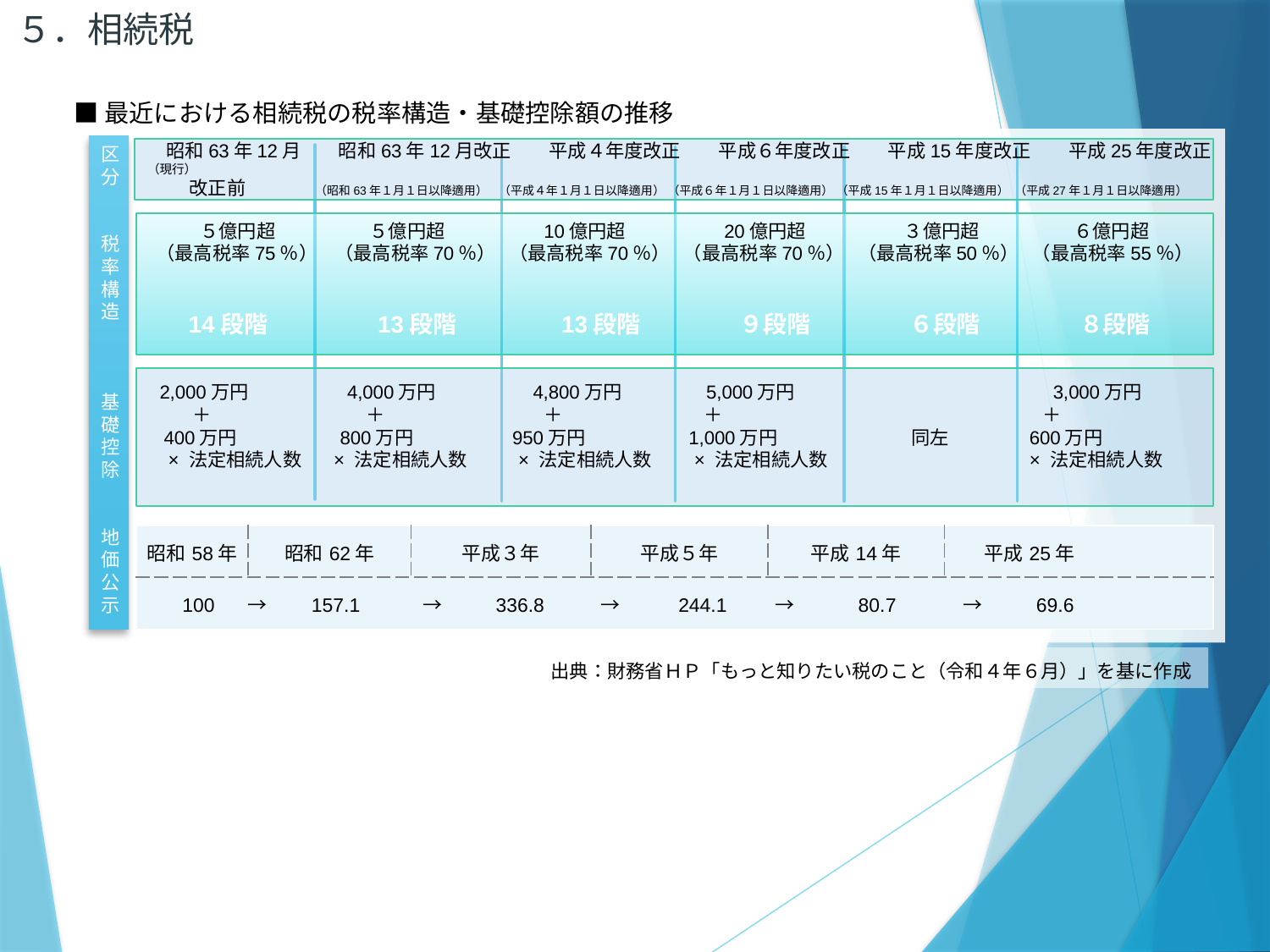

５．相続税
■最近における相続税の税率構造・基礎控除額の推移

区分

税率構造

基礎控除

地価公示
　昭和63年12月　　昭和63年12月改正　　平成４年度改正　　平成６年度改正　　平成15年度改正　　平成25年度改正（現行）
　　 改正前　　　   （昭和63年１月１日以降適用）    （平成４年１月１日以降適用） （平成６年１月１日以降適用） （平成15年１月１日以降適用）  （平成27年１月１日以降適用）
５億円超　　　　　５億円超　　　　　10億円超　　　　　20億円超　　　　　 ３億円超　　　　　６億円超
（最高税率75％）    （最高税率70％）   （最高税率70％）   （最高税率70％）   （最高税率50％）   （最高税率55％）

　　14段階　　　  　13段階　　　　 13段階　　　 　９段階　　　 　６段階　　　 　８段階
　2,000万円　　　　　4,000万円　    　　　4,800万円　 　　　5,000万円　　　 　 　　　　　　　　　3,000万円
　　　＋　　　　　　　　 ＋　　　　  　　　　＋　　　　 　　　 ＋　　　　　　　　　　　　　　　　　＋
　 400万円　　　　　 800万円　   　　      950万円　　 　　　1,000万円　 　　　　　    同左　　　　600万円
　  × 法定相続人数　  × 法定相続人数　　  × 法定相続人数　　× 法定相続人数　　　　　　　　　　  × 法定相続人数
| 昭和58年 | 昭和62年 | 平成３年 | 平成５年 | 平成14年 | 平成25年 |
| --- | --- | --- | --- | --- | --- |
| 100　 →　　157.1　　　→　 　336.8　　 →　 　 244.1　 　→　　　80.7　　 　→ 　　69.6 |  |  |  |  |  |
出典：財務省ＨＰ「もっと知りたい税のこと（令和４年６月）」を基に作成